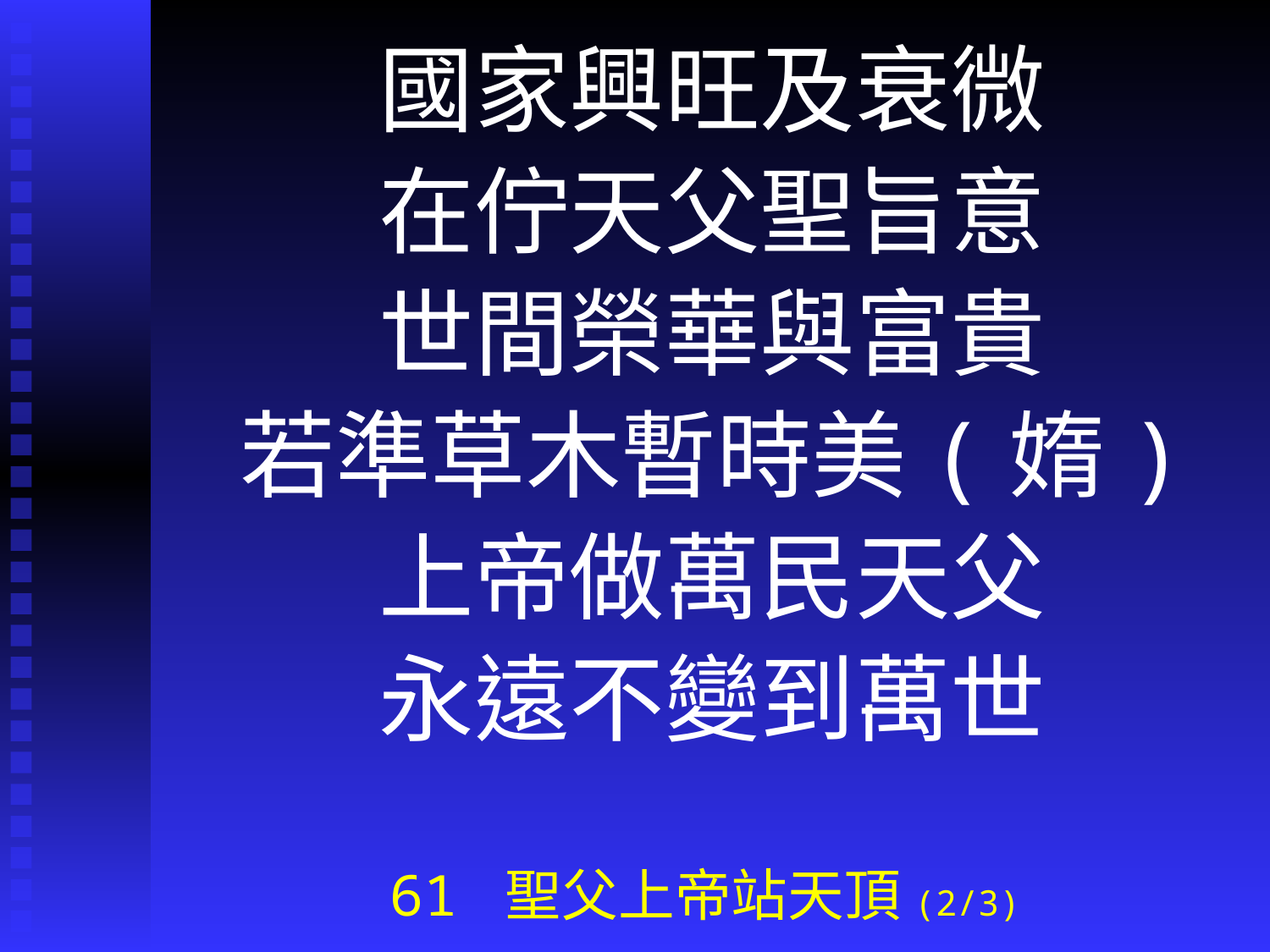

國家興旺及衰微
在佇天父聖旨意
世間榮華與富貴
若準草木暫時美(媠)
上帝做萬民天父
永遠不變到萬世
# 61 聖父上帝站天頂(2/3)